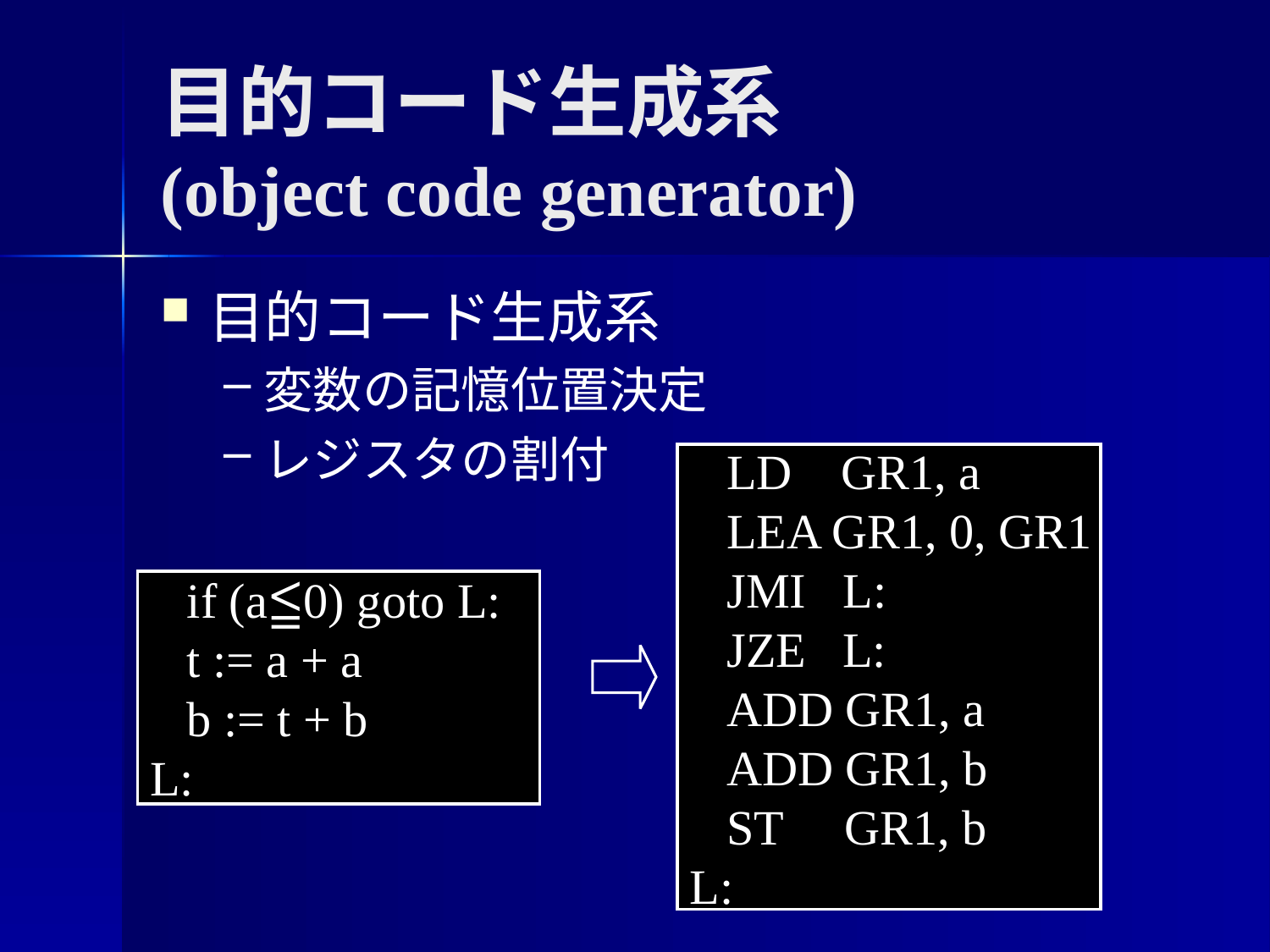

# 目的コード生成系 (object code generator)
目的コード生成系
変数の記憶位置決定
レジスタの割付
   LD    GR1, a
   LEA GR1, 0, GR1
   JMI   L:
   JZE   L:
   ADD GR1, a
   ADD GR1, b
   ST     GR1, b
L:

   if (a≦0) goto L:
   t := a + a
   b := t + b
L: